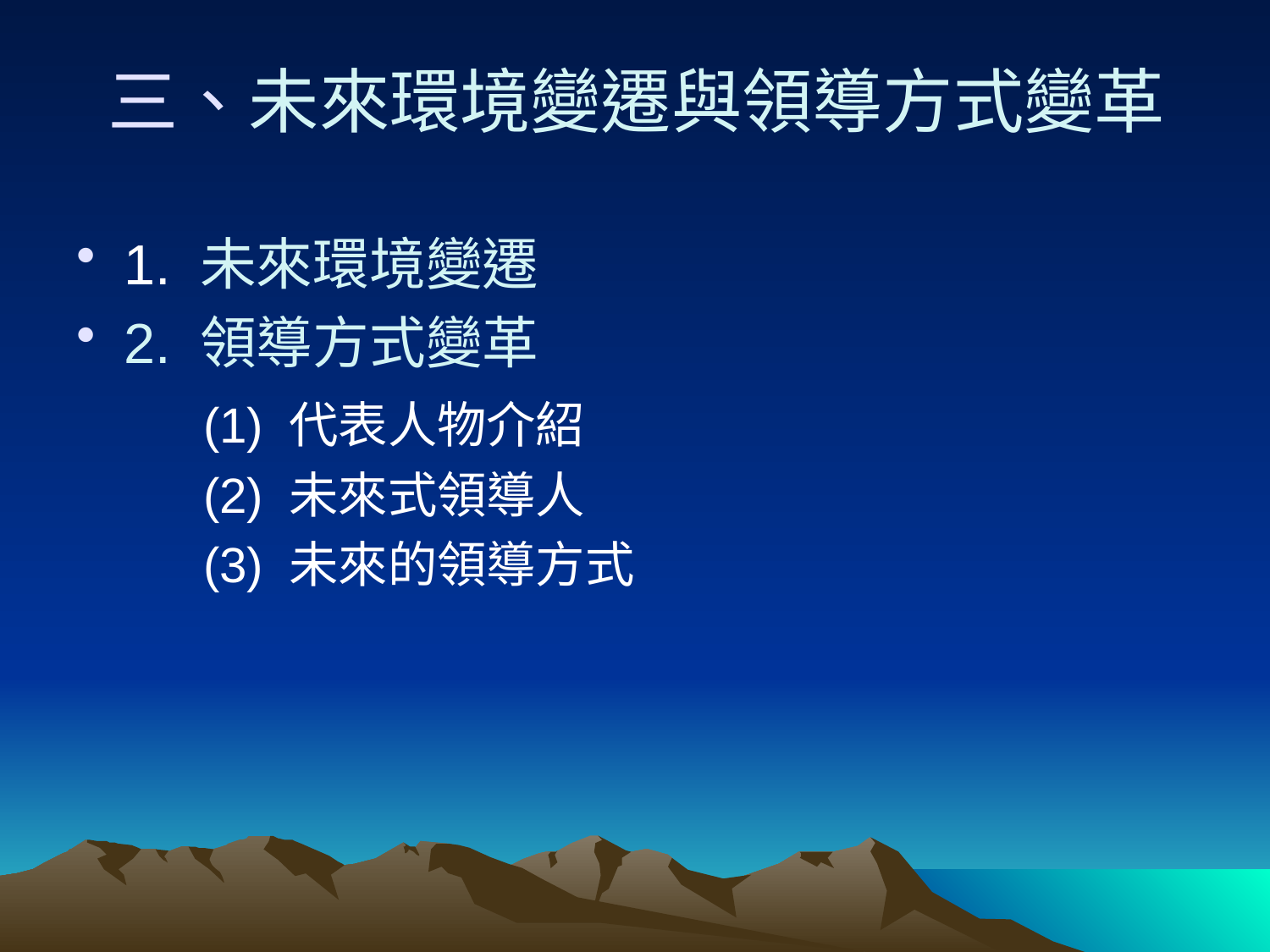

# 三、未來環境變遷與領導方式變革
1. 未來環境變遷
2. 領導方式變革
	(1) 代表人物介紹
	(2) 未來式領導人
	(3) 未來的領導方式